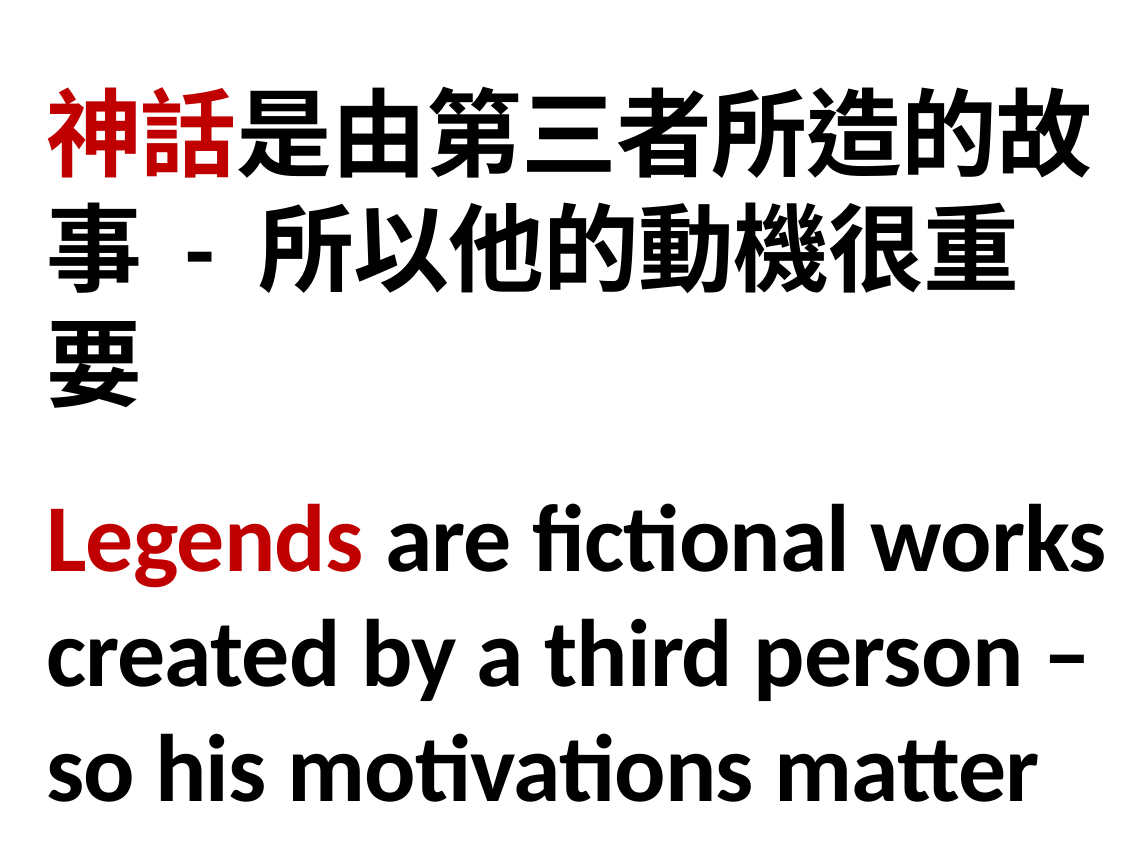

神話是由第三者所造的故事 - 所以他的動機很重要

Legends are fictional works created by a third person – so his motivations matter